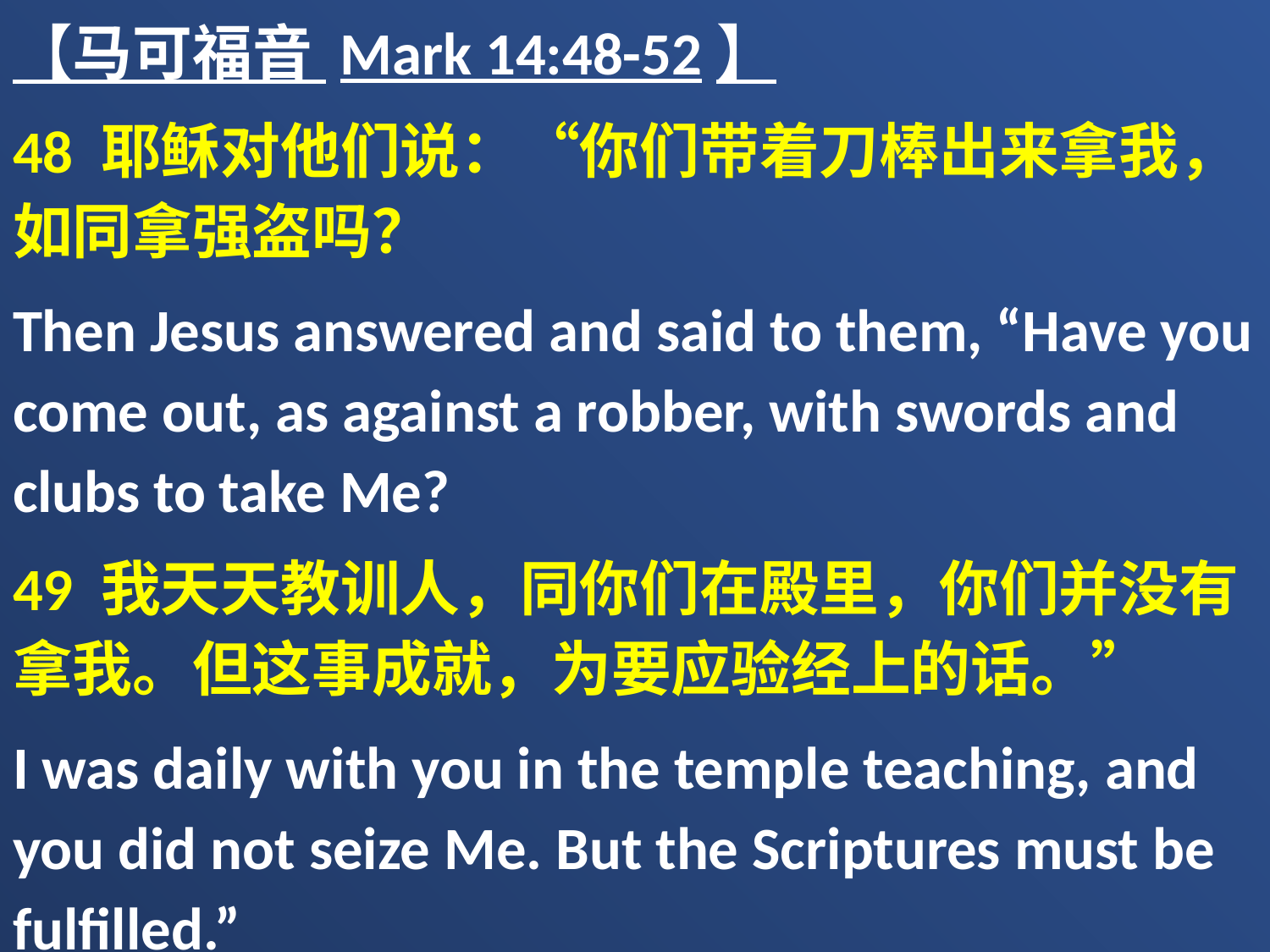

【马可福音 Mark 14:48-52】
48 耶稣对他们说：“你们带着刀棒出来拿我，如同拿强盗吗？
Then Jesus answered and said to them, “Have you come out, as against a robber, with swords and clubs to take Me?
49 我天天教训人，同你们在殿里，你们并没有拿我。但这事成就，为要应验经上的话。”
I was daily with you in the temple teaching, and you did not seize Me. But the Scriptures must be fulfilled.”